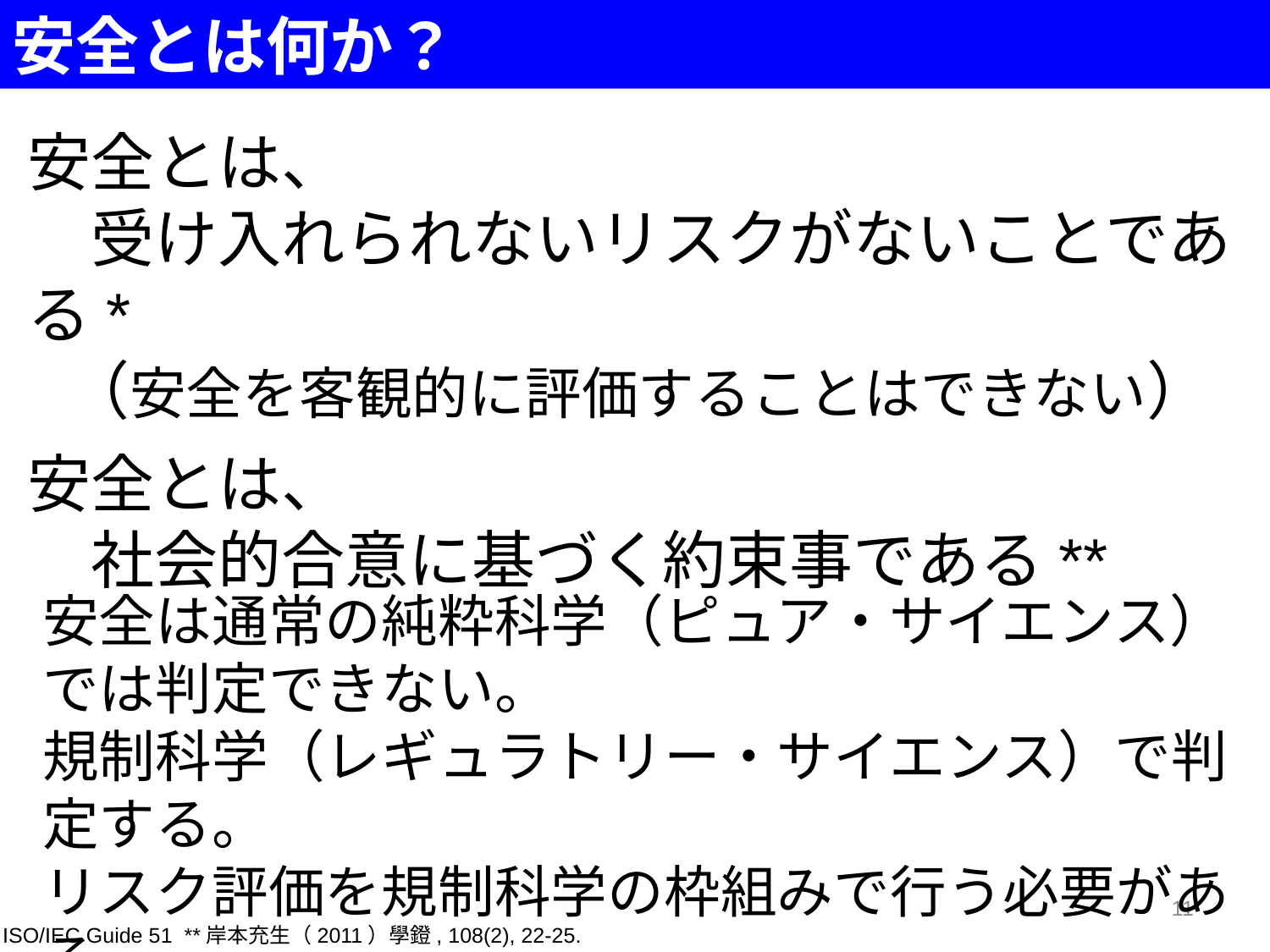

安全とは何か？
安全とは、
　受け入れられないリスクがないことである*
（安全を客観的に評価することはできない）

安全とは、
　社会的合意に基づく約束事である**
安全は通常の純粋科学（ピュア・サイエンス）では判定できない。
規制科学（レギュラトリー・サイエンス）で判定する。
リスク評価を規制科学の枠組みで行う必要がある。
11
* ISO/IEC Guide 51  **岸本充生（2011）學鐙, 108(2), 22-25.